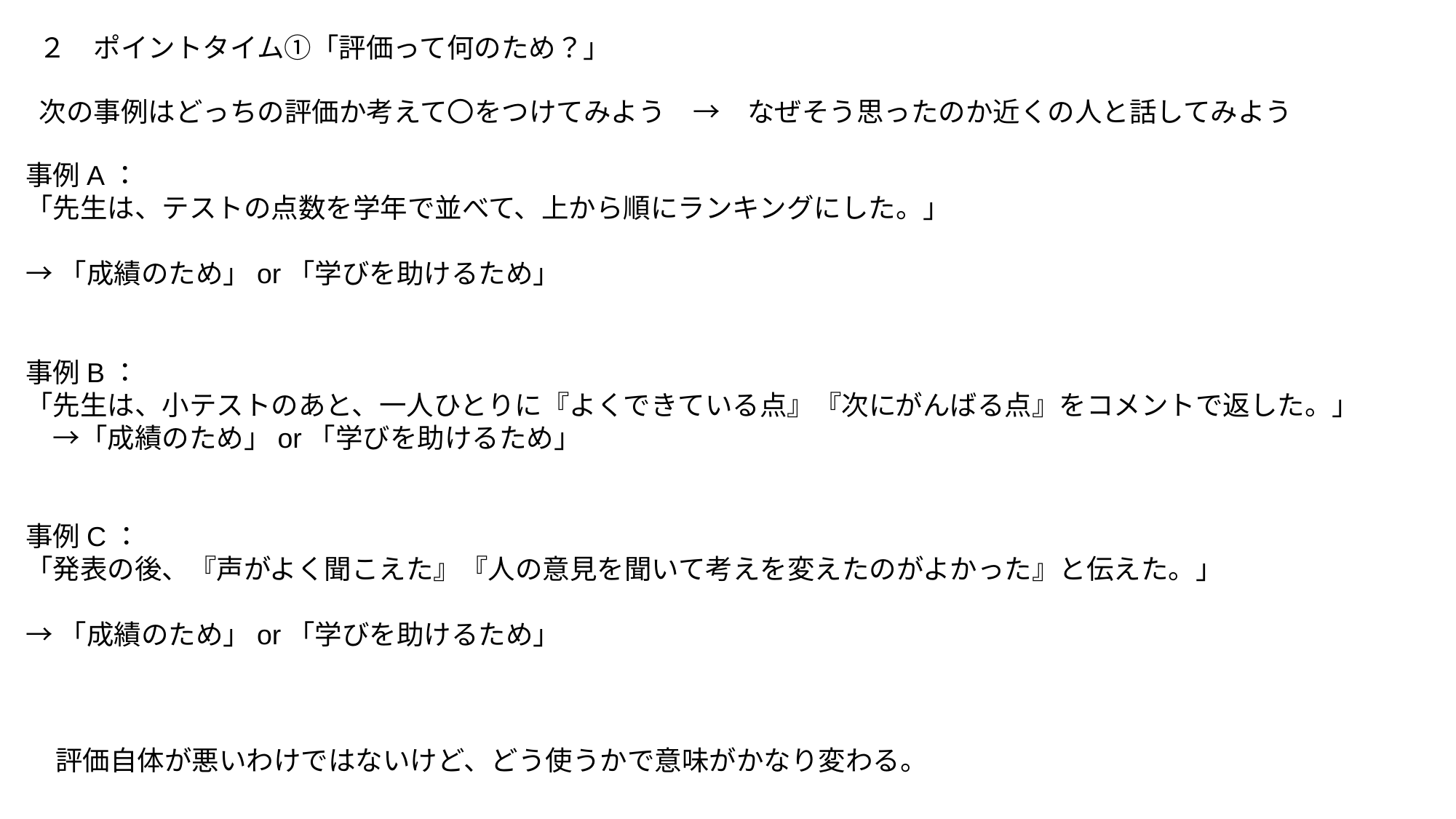

２　ポイントタイム①「評価って何のため？」
次の事例はどっちの評価か考えて〇をつけてみよう　→　なぜそう思ったのか近くの人と話してみよう
事例A：
「先生は、テストの点数を学年で並べて、上から順にランキングにした。」

→「成績のため」or「学びを助けるため」

事例B：
「先生は、小テストのあと、一人ひとりに『よくできている点』『次にがんばる点』をコメントで返した。」
　→「成績のため」or「学びを助けるため」

事例C：
「発表の後、『声がよく聞こえた』『人の意見を聞いて考えを変えたのがよかった』と伝えた。」

→「成績のため」or「学びを助けるため」
評価自体が悪いわけではないけど、どう使うかで意味がかなり変わる。